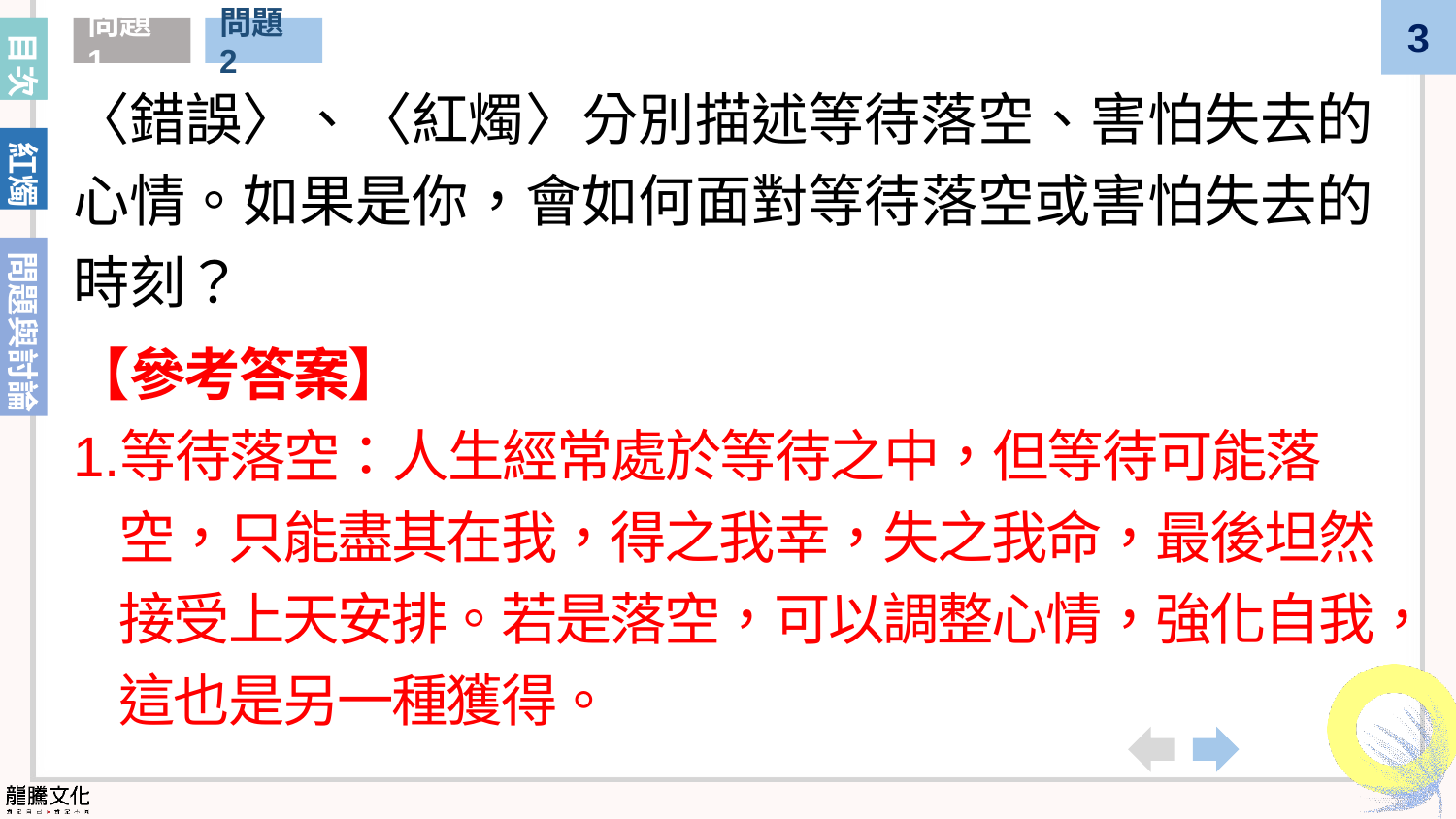

目次
問題1
問題2
〈錯誤〉、〈紅燭〉分別描述等待落空、害怕失去的心情。如果是你，會如何面對等待落空或害怕失去的時刻？
【參考答案】
等待落空：人生經常處於等待之中，但等待可能落空，只能盡其在我，得之我幸，失之我命，最後坦然接受上天安排。若是落空，可以調整心情，強化自我，這也是另一種獲得。